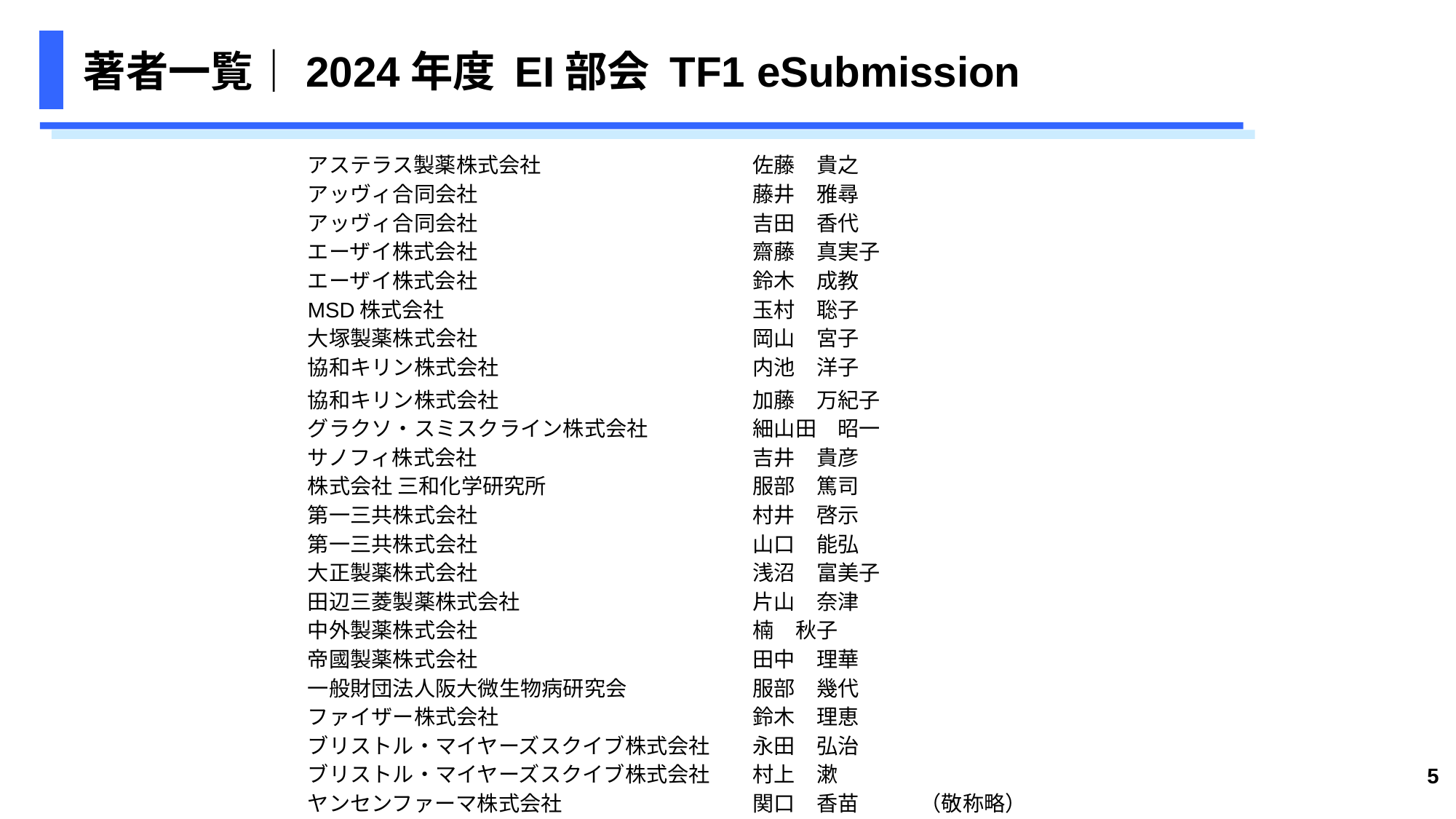

# 著者一覧｜2024年度 EI部会 TF1 eSubmission
| アステラス製薬株式会社 | 佐藤　貴之 |  |
| --- | --- | --- |
| アッヴィ合同会社 | 藤井　雅尋 |  |
| アッヴィ合同会社 | 吉田　香代 |  |
| エーザイ株式会社 | 齋藤　真実子 |  |
| エーザイ株式会社 | 鈴木　成教 |  |
| MSD株式会社 | 玉村　聡子 |  |
| 大塚製薬株式会社 | 岡山　宮子 |  |
| 協和キリン株式会社 | 内池　洋子 |  |
| 協和キリン株式会社 | 加藤　万紀子 |  |
| グラクソ・スミスクライン株式会社 | 細山田　昭一 |  |
| サノフィ株式会社 | 吉井　貴彦 |  |
| 株式会社 三和化学研究所 | 服部　篤司 |  |
| 第一三共株式会社 | 村井　啓示 |  |
| 第一三共株式会社 | 山口　能弘 |  |
| 大正製薬株式会社 | 浅沼　富美子 |  |
| 田辺三菱製薬株式会社 | 片山　奈津 |  |
| 中外製薬株式会社 | 楠　秋子 |  |
| 帝國製薬株式会社 | 田中　理華 |  |
| 一般財団法人阪大微生物病研究会 | 服部　幾代 |  |
| ファイザー株式会社 | 鈴木　理恵 |  |
| ブリストル・マイヤーズスクイブ株式会社 | 永田　弘治 |  |
| ブリストル・マイヤーズスクイブ株式会社 | 村上　漱 |  |
| ヤンセンファーマ株式会社 | 関口　香苗 | （敬称略） |
5